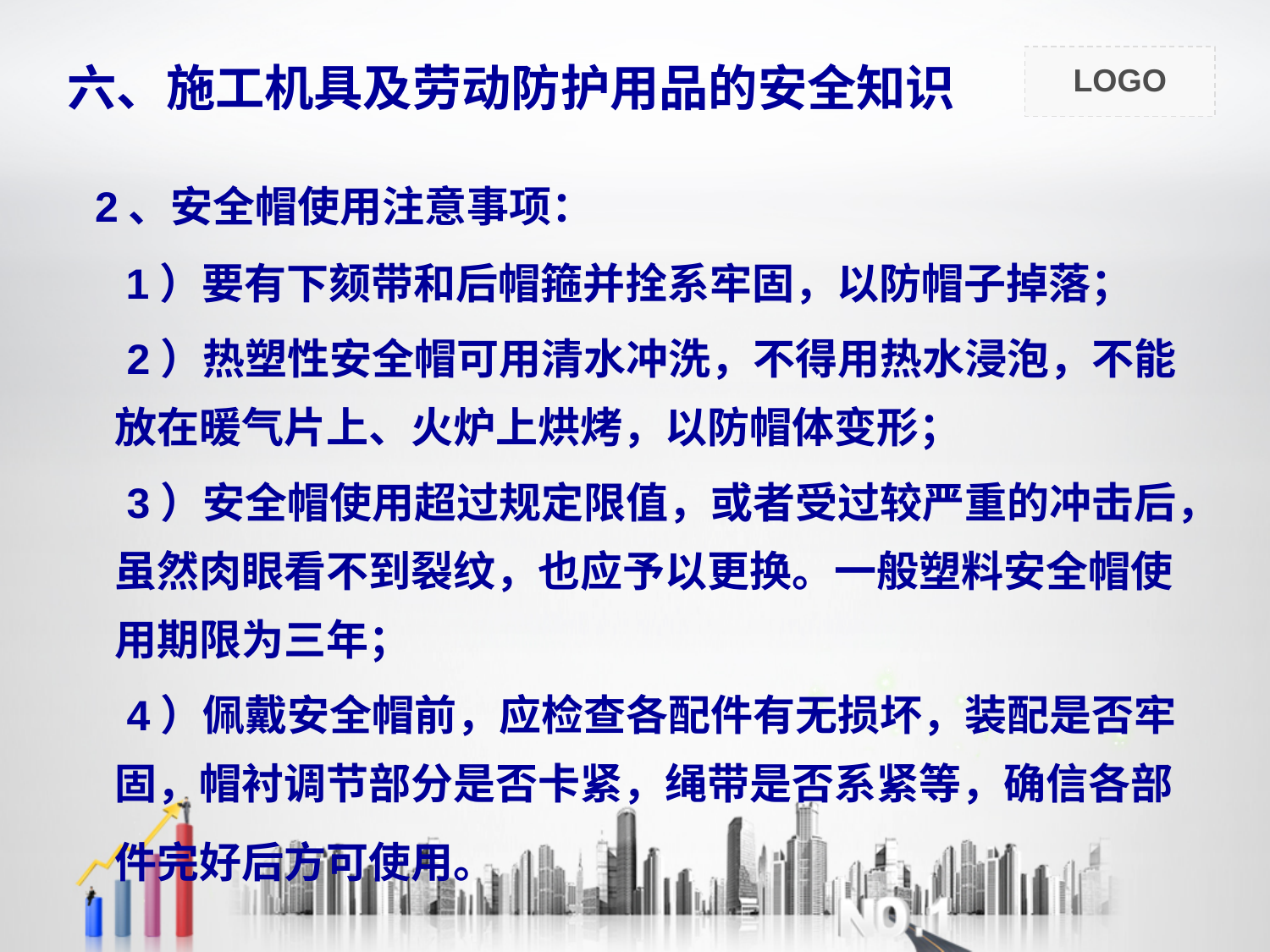

# 六、施工机具及劳动防护用品的安全知识
  2、安全帽使用注意事项：
      1）要有下颏带和后帽箍并拴系牢固，以防帽子掉落；
     2）热塑性安全帽可用清水冲洗，不得用热水浸泡，不能放在暖气片上、火炉上烘烤，以防帽体变形；
     3）安全帽使用超过规定限值，或者受过较严重的冲击后，虽然肉眼看不到裂纹，也应予以更换。一般塑料安全帽使用期限为三年；
     4）佩戴安全帽前，应检查各配件有无损坏，装配是否牢固，帽衬调节部分是否卡紧，绳带是否系紧等，确信各部件完好后方可使用。
34